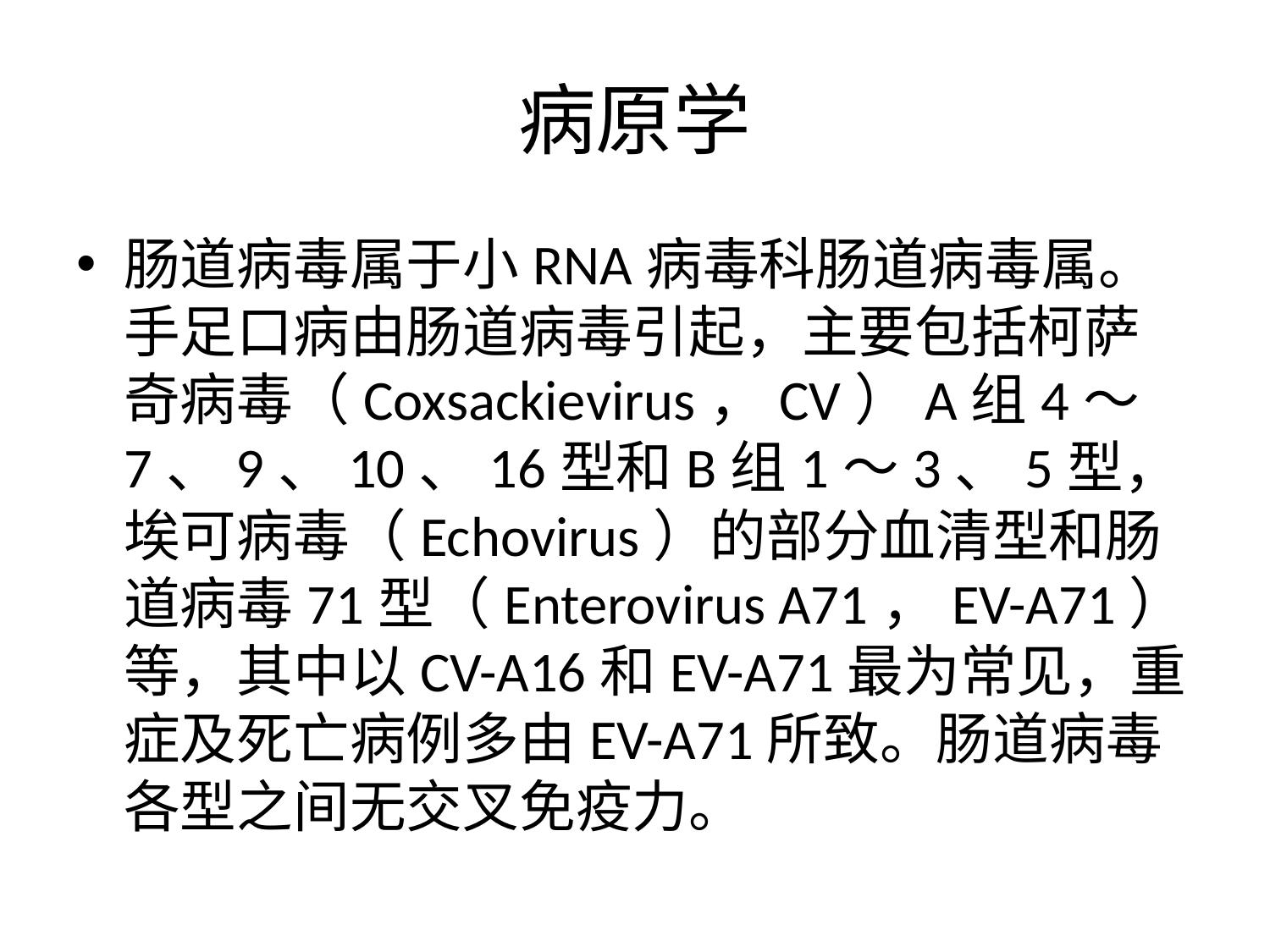

# 病原学
肠道病毒属于小RNA病毒科肠道病毒属。手足口病由肠道病毒引起，主要包括柯萨奇病毒（Coxsackievirus，CV）A组4～7、9、10、16型和B组1～3、5型，埃可病毒（Echovirus）的部分血清型和肠道病毒71型（Enterovirus A71，EV-A71）等，其中以CV-A16和EV-A71最为常见，重症及死亡病例多由EV-A71所致。肠道病毒各型之间无交叉免疫力。